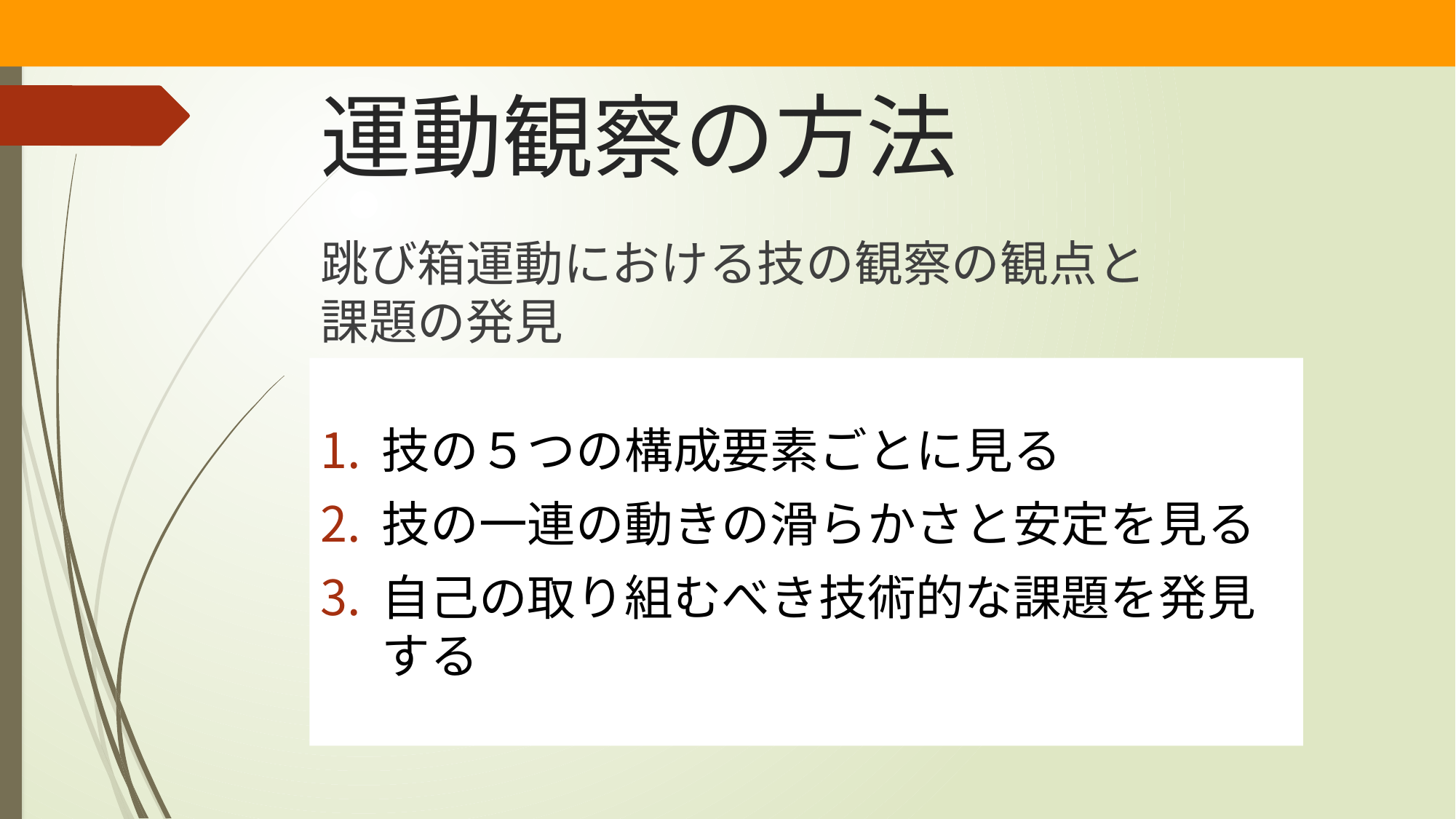

# 運動観察の方法
跳び箱運動における技の観察の観点と課題の発見
技の５つの構成要素ごとに見る
技の一連の動きの滑らかさと安定を見る
自己の取り組むべき技術的な課題を発見する